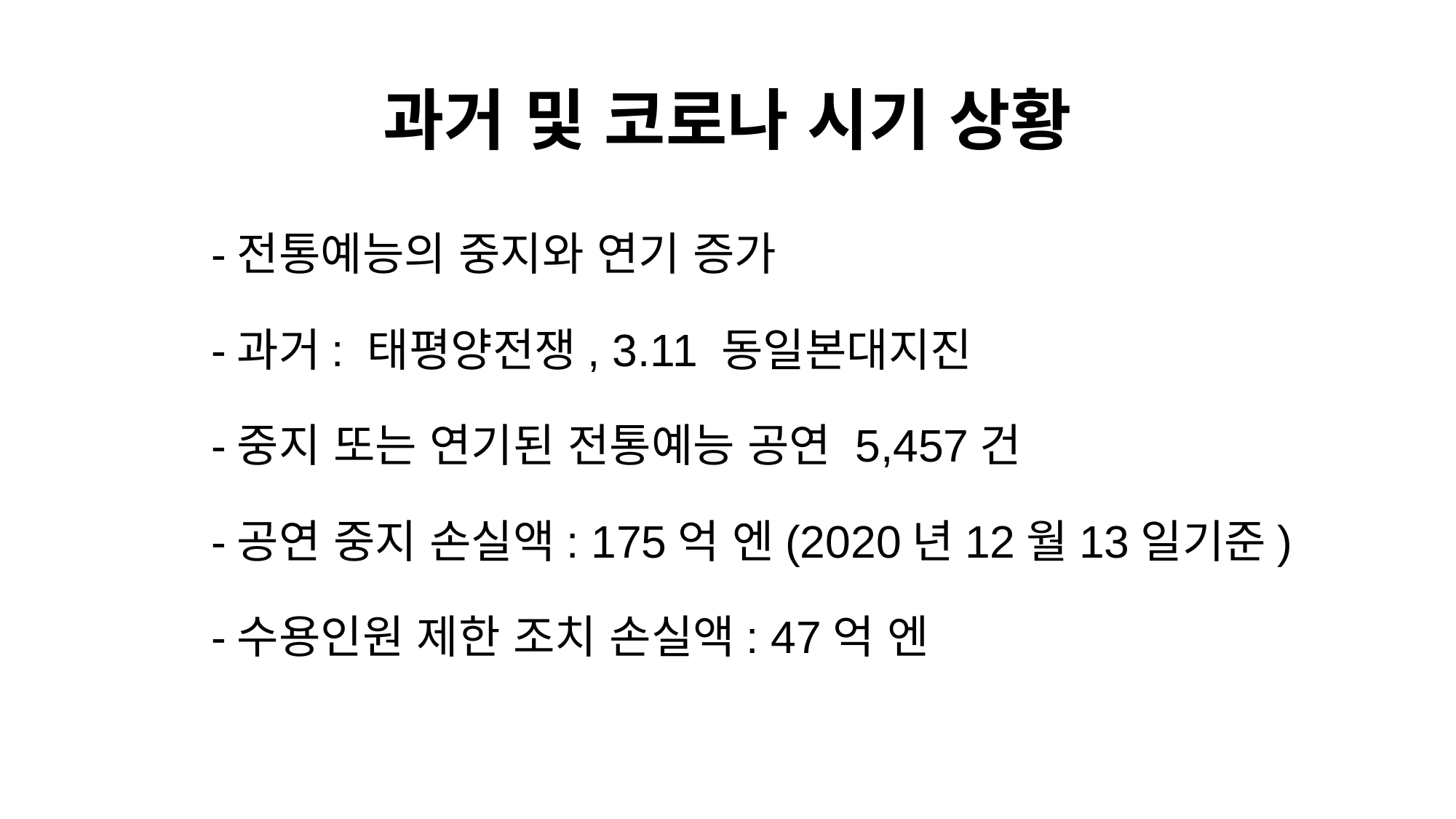

# 과거 및 코로나 시기 상황
-전통예능의 중지와 연기 증가

-과거: 태평양전쟁, 3.11 동일본대지진

-중지 또는 연기된 전통예능 공연 5,457건

-공연 중지 손실액: 175억 엔(2020년12월13일기준)

-수용인원 제한 조치 손실액: 47억 엔